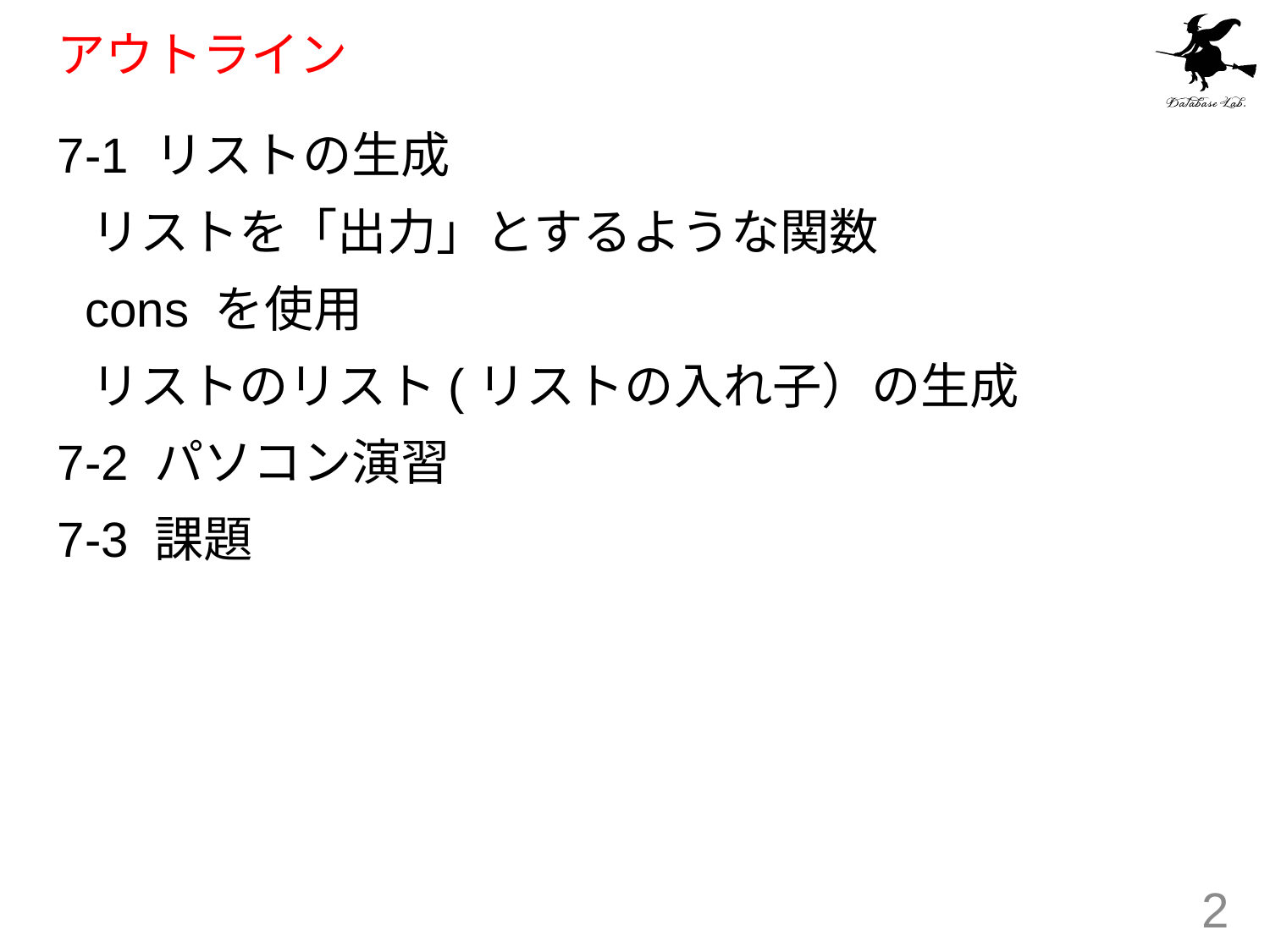

# アウトライン
7-1 リストの生成
  リストを「出力」とするような関数
  cons を使用
  リストのリスト(リストの入れ子）の生成
7-2 パソコン演習
7-3 課題
2